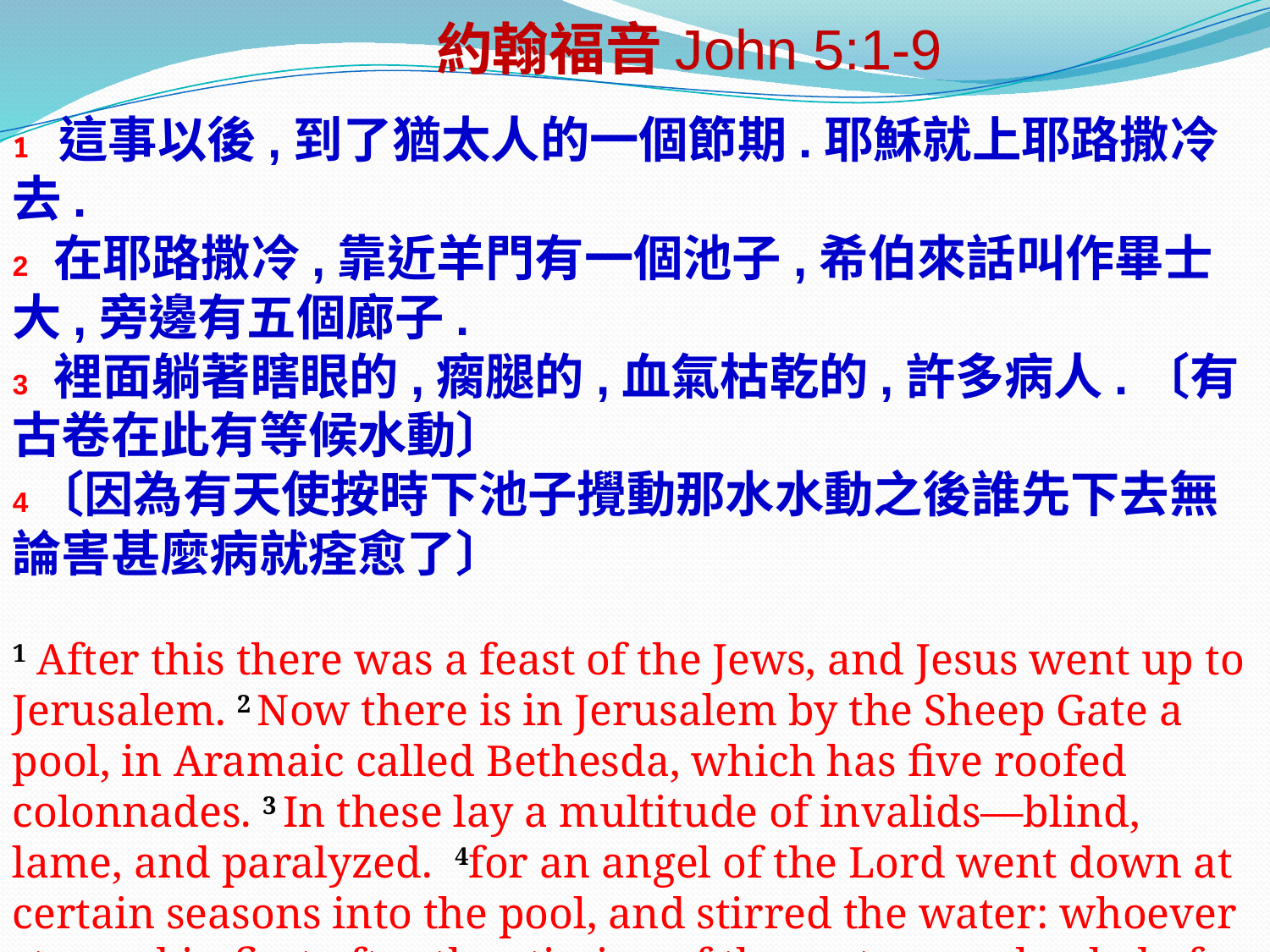

約翰福音John 5:1-9
1 這事以後,到了猶太人的一個節期.耶穌就上耶路撒冷去.
2 在耶路撒冷,靠近羊門有一個池子,希伯來話叫作畢士大,旁邊有五個廊子.
3 裡面躺著瞎眼的,瘸腿的,血氣枯乾的,許多病人.〔有古卷在此有等候水動〕
4〔因為有天使按時下池子攪動那水水動之後誰先下去無論害甚麼病就痊愈了〕

1 After this there was a feast of the Jews, and Jesus went up to Jerusalem. 2 Now there is in Jerusalem by the Sheep Gate a pool, in Aramaic called Bethesda, which has five roofed colonnades. 3 In these lay a multitude of invalids—blind, lame, and paralyzed.  4for an angel of the Lord went down at certain seasons into the pool, and stirred the water: whoever stepped in first after the stirring of the water was healed of whatever disease he had.